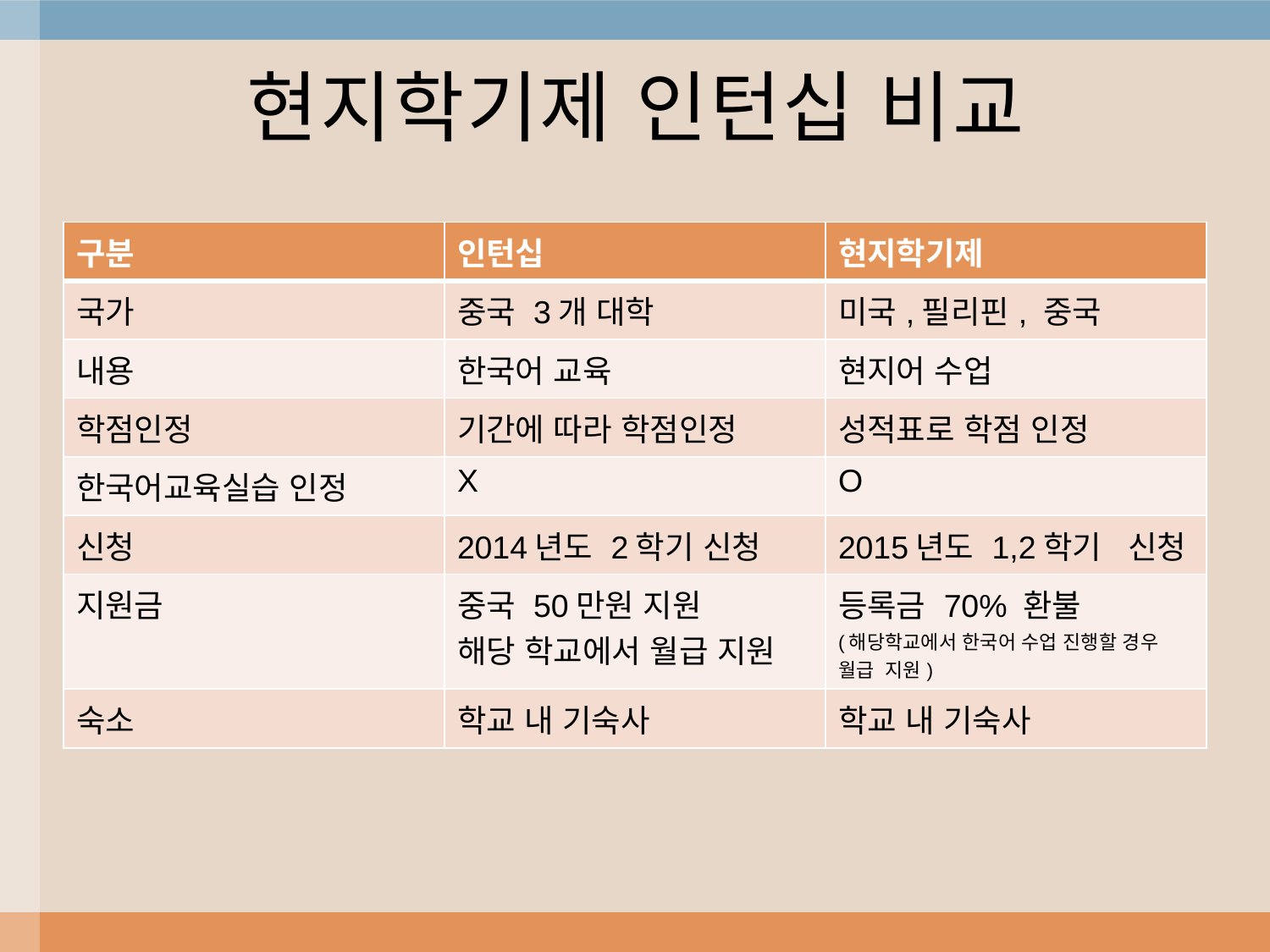

# 현지학기제 인턴십 비교
| 구분 | 인턴십 | 현지학기제 |
| --- | --- | --- |
| 국가 | 중국 3개 대학 | 미국,필리핀, 중국 |
| 내용 | 한국어 교육 | 현지어 수업 |
| 학점인정 | 기간에 따라 학점인정 | 성적표로 학점 인정 |
| 한국어교육실습 인정 | X | O |
| 신청 | 2014년도 2학기 신청 | 2015년도 1,2학기 신청 |
| 지원금 | 중국 50만원 지원 해당 학교에서 월급 지원 | 등록금 70% 환불 (해당학교에서 한국어 수업 진행할 경우 월급 지원) |
| 숙소 | 학교 내 기숙사 | 학교 내 기숙사 |